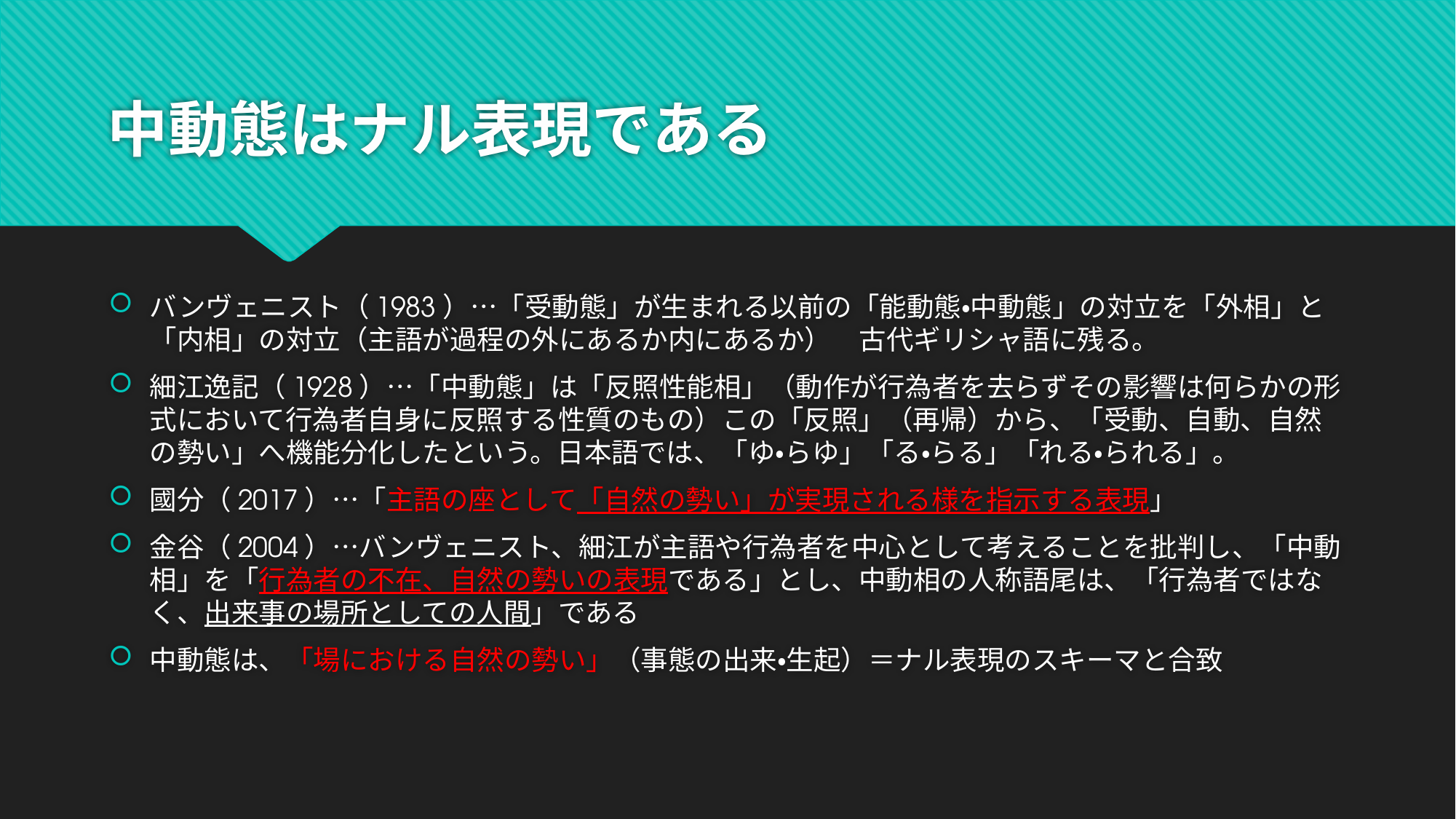

# 中動態はナル表現である
バンヴェニスト（1983）…「受動態」が生まれる以前の「能動態・中動態」の対立を「外相」と「内相」の対立（主語が過程の外にあるか内にあるか）　古代ギリシャ語に残る。
細江逸記（1928）…「中動態」は「反照性能相」（動作が行為者を去らずその影響は何らかの形式において行為者自身に反照する性質のもの）この「反照」（再帰）から、「受動、自動、自然の勢い」へ機能分化したという。日本語では、「ゆ・らゆ」「る・らる」「れる・られる」。
國分（2017）…「主語の座として「自然の勢い」が実現される様を指示する表現」
金谷（2004）…バンヴェニスト、細江が主語や行為者を中心として考えることを批判し、「中動相」を「行為者の不在、自然の勢いの表現である」とし、中動相の人称語尾は、「行為者ではなく、出来事の場所としての人間」である
中動態は、「場における自然の勢い」（事態の出来・生起）＝ナル表現のスキーマと合致